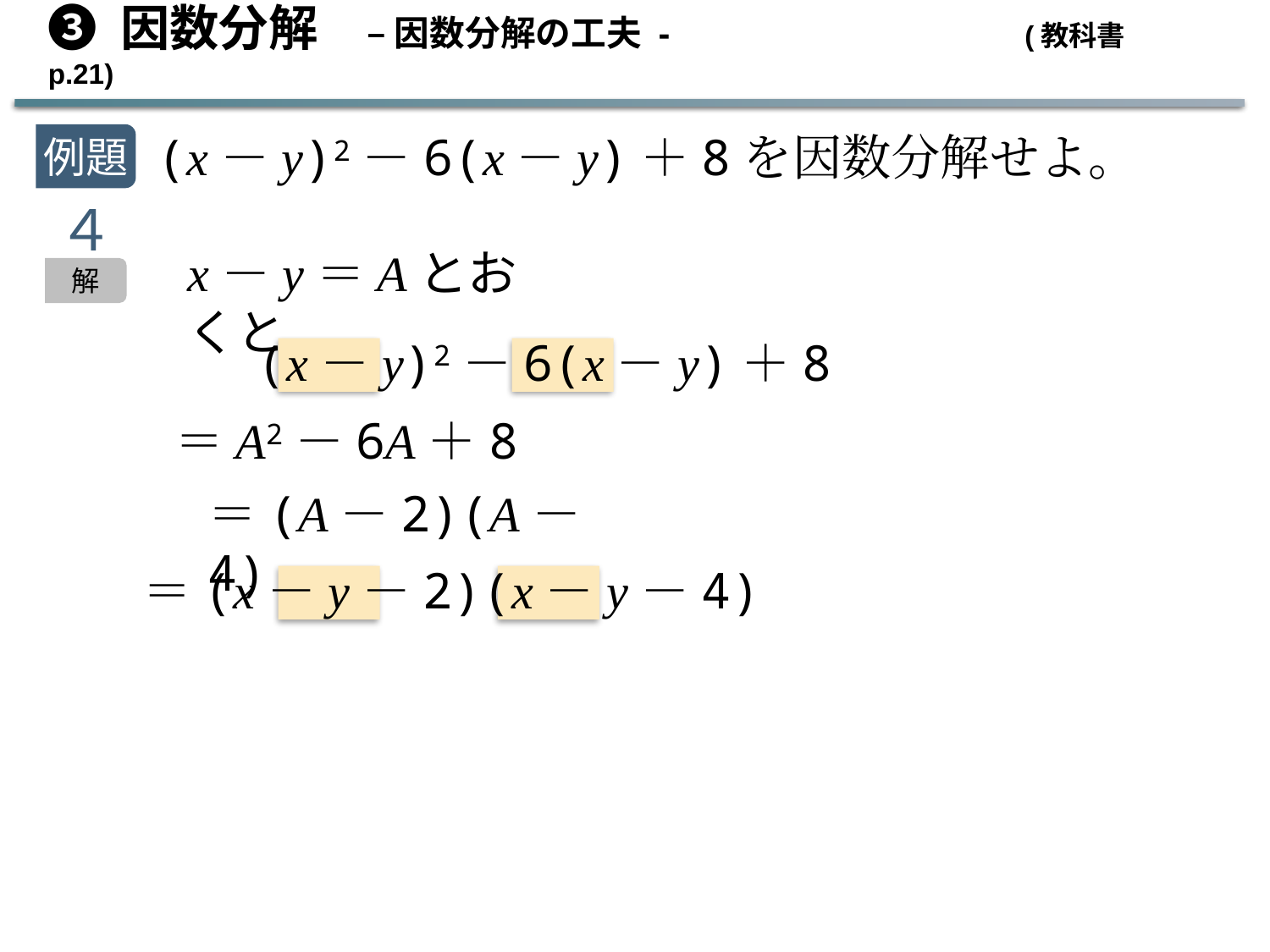

➌ 因数分解　– 因数分解の工夫 -			         (教科書 p.21)
(x－y)2－6(x－y)＋8を因数分解せよ。

例題
４
例19
x－y＝Aとおくと

解
(x－y)2－6(x－y)＋8

＝A2－6A＋8
＝(A－2)(A－4)
＝(x－y－2)(x－y－4)